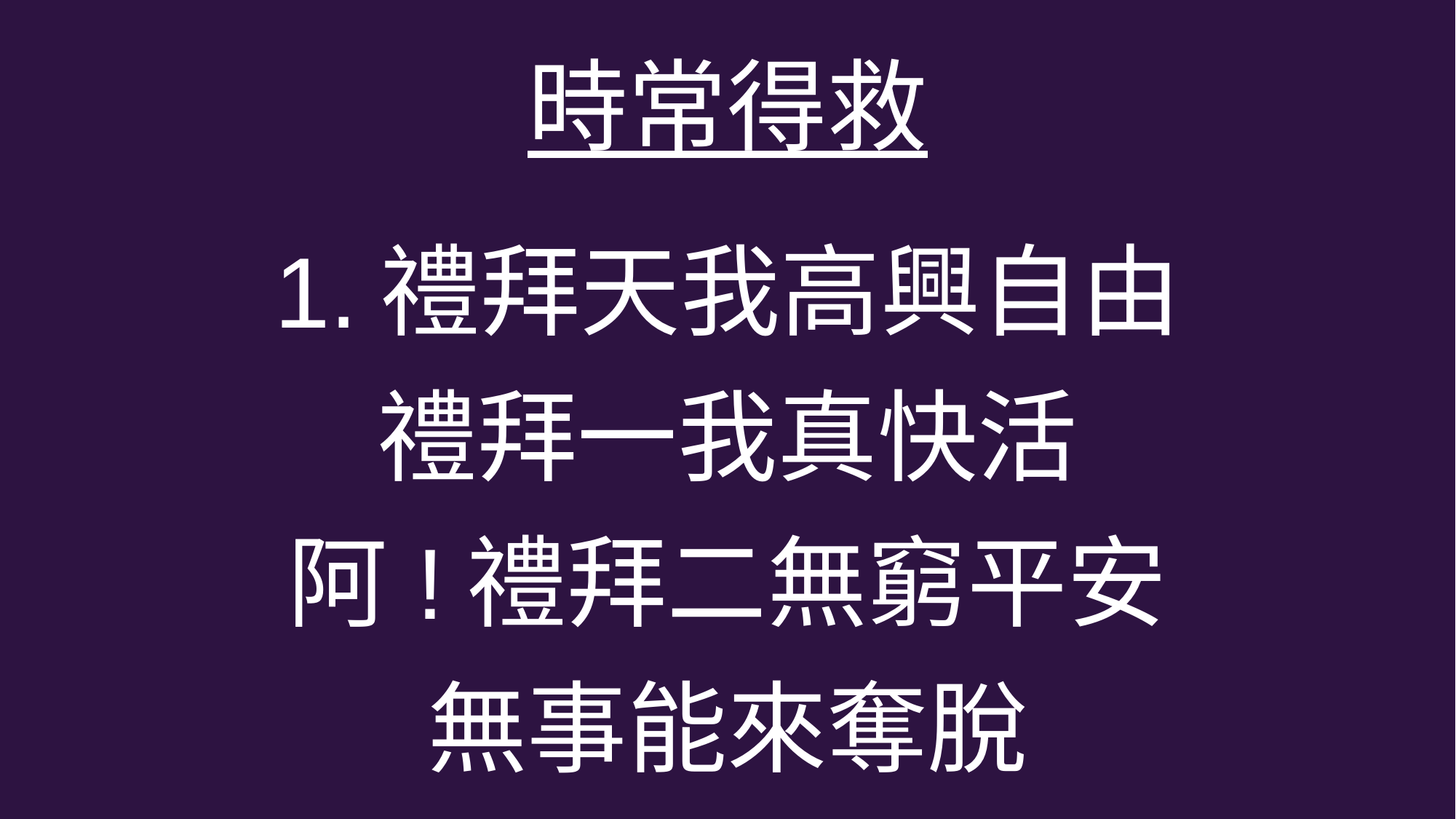

時常得救

1.禮拜天我高興自由
禮拜一我真快活
阿!禮拜二無窮平安
無事能來奪脫